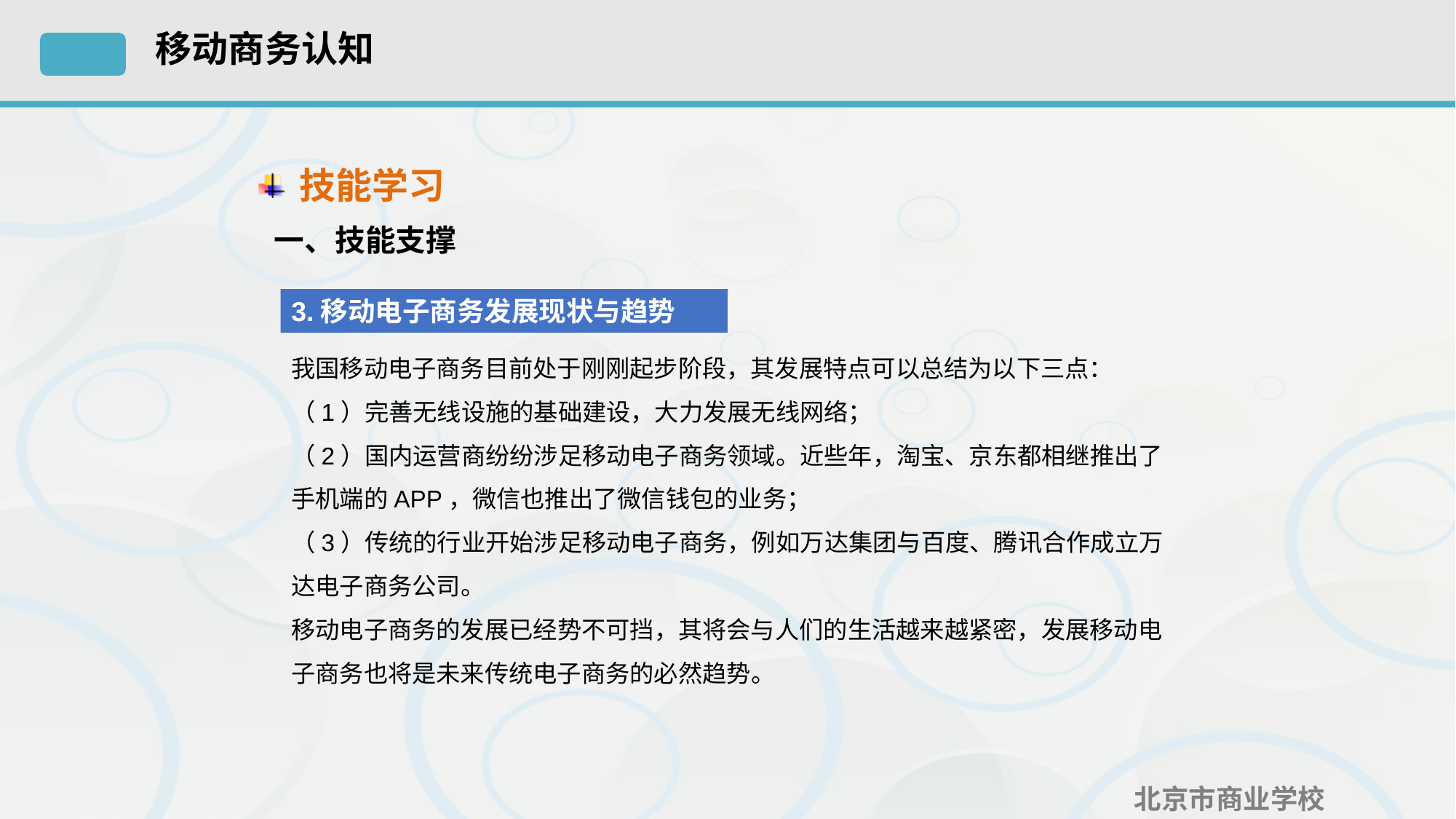

技能学习
一、技能支撑
3.移动电子商务发展现状与趋势
我国移动电子商务目前处于刚刚起步阶段，其发展特点可以总结为以下三点：
（1）完善无线设施的基础建设，大力发展无线网络；
（2）国内运营商纷纷涉足移动电子商务领域。近些年，淘宝、京东都相继推出了手机端的APP，微信也推出了微信钱包的业务；
（3）传统的行业开始涉足移动电子商务，例如万达集团与百度、腾讯合作成立万达电子商务公司。
移动电子商务的发展已经势不可挡，其将会与人们的生活越来越紧密，发展移动电子商务也将是未来传统电子商务的必然趋势。